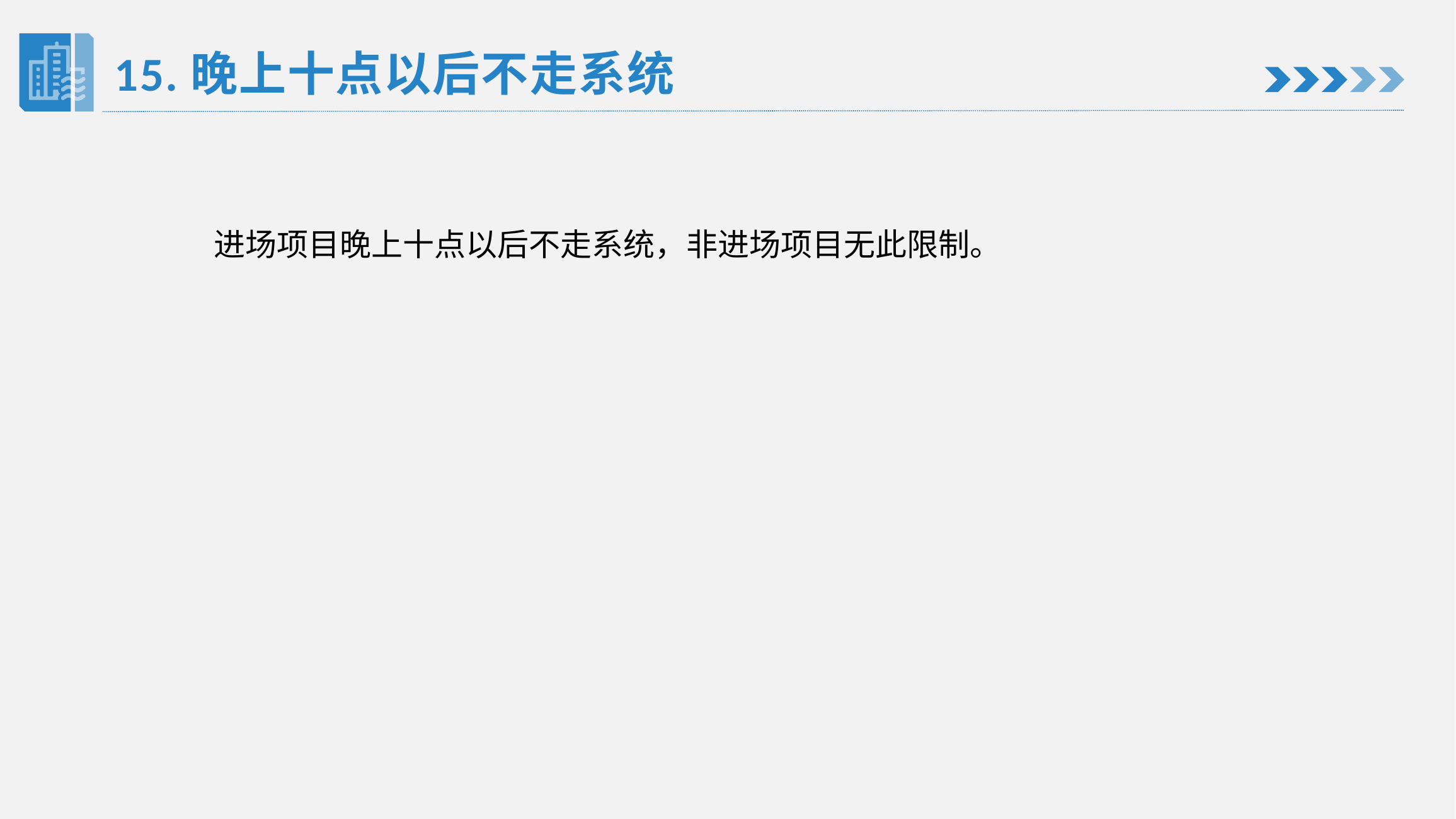

15.晚上十点以后不走系统
       进场项目晚上十点以后不走系统，非进场项目无此限制。